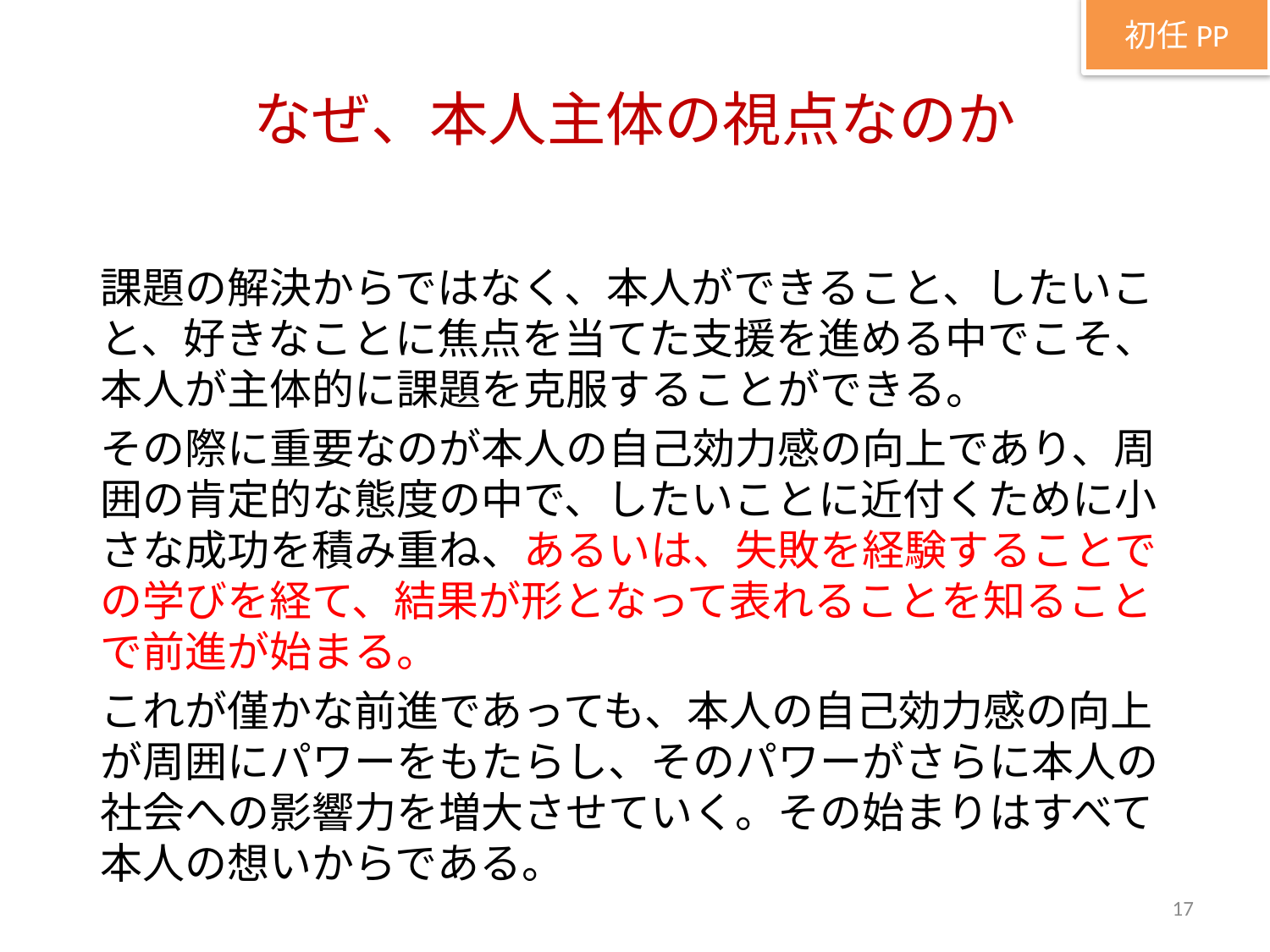

初任PP
# なぜ、本人主体の視点なのか
課題の解決からではなく、本人ができること、したいこと、好きなことに焦点を当てた支援を進める中でこそ、本人が主体的に課題を克服することができる。
その際に重要なのが本人の自己効力感の向上であり、周囲の肯定的な態度の中で、したいことに近付くために小さな成功を積み重ね、あるいは、失敗を経験することでの学びを経て、結果が形となって表れることを知ることで前進が始まる。
これが僅かな前進であっても、本人の自己効力感の向上が周囲にパワーをもたらし、そのパワーがさらに本人の社会への影響力を増大させていく。その始まりはすべて本人の想いからである。
17